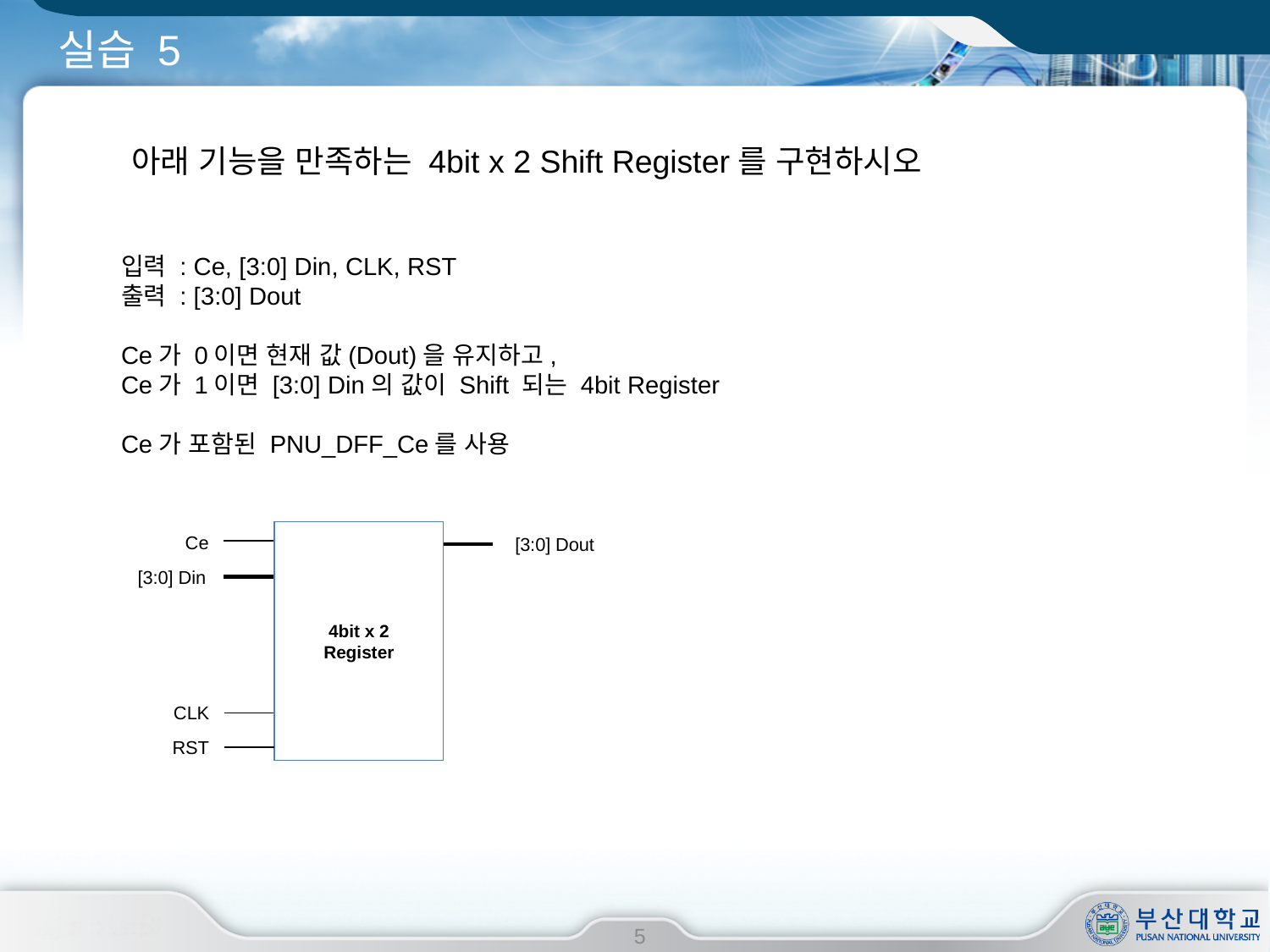

# 실습 5
아래 기능을 만족하는 4bit x 2 Shift Register를 구현하시오
입력 : Ce, [3:0] Din, CLK, RST
출력 : [3:0] Dout

Ce가 0이면 현재 값(Dout)을 유지하고,
Ce가 1이면 [3:0] Din의 값이 Shift 되는 4bit Register

Ce가 포함된 PNU_DFF_Ce를 사용
4bit x 2
Register
Ce
[3:0] Dout
[3:0] Din
CLK
RST
5